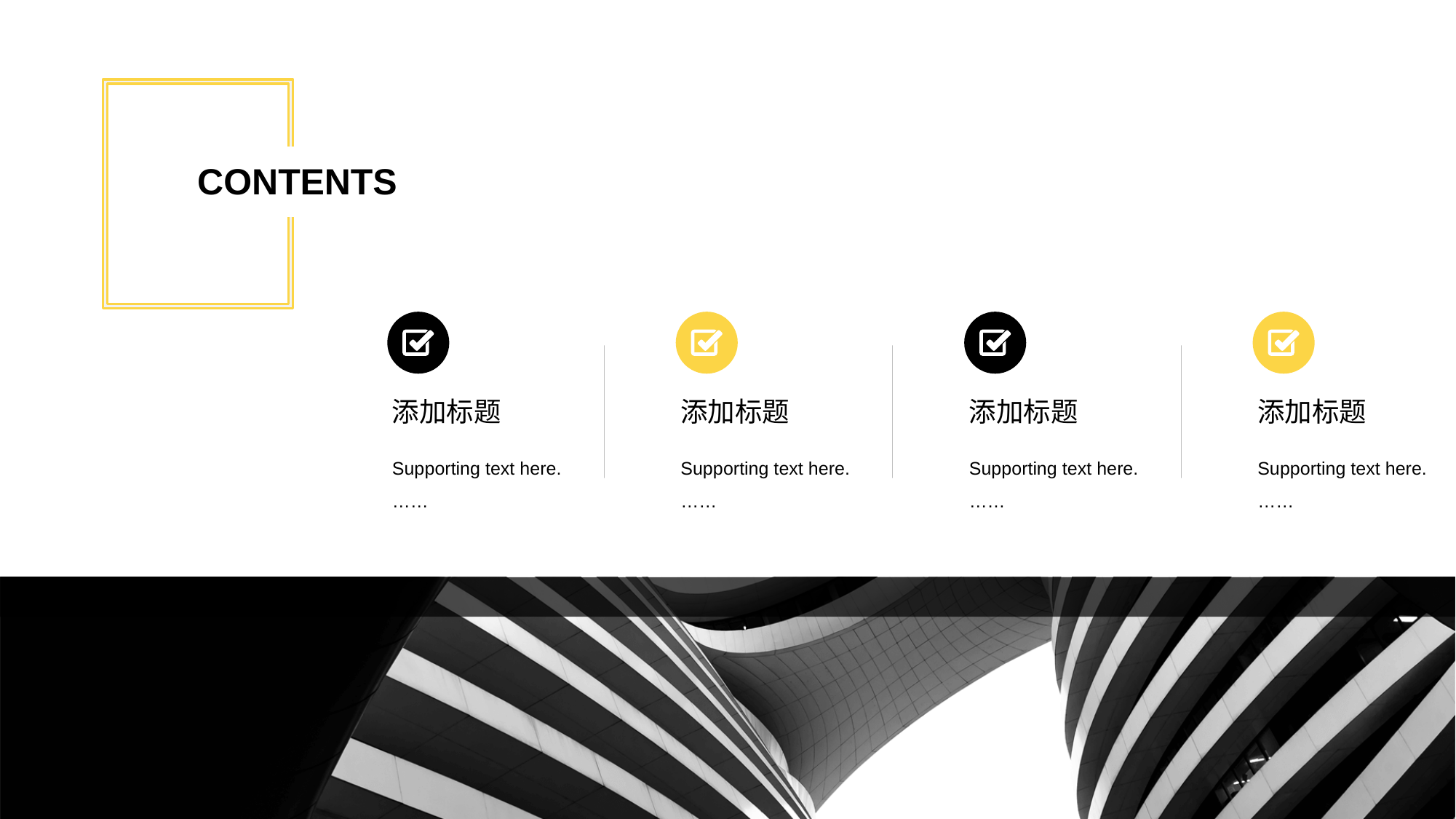

https://www.ypppt.com/

CONTENTS

添加标题
Supporting text here.
……
添加标题
Supporting text here.
……
添加标题
Supporting text here.
……
添加标题
Supporting text here.
……